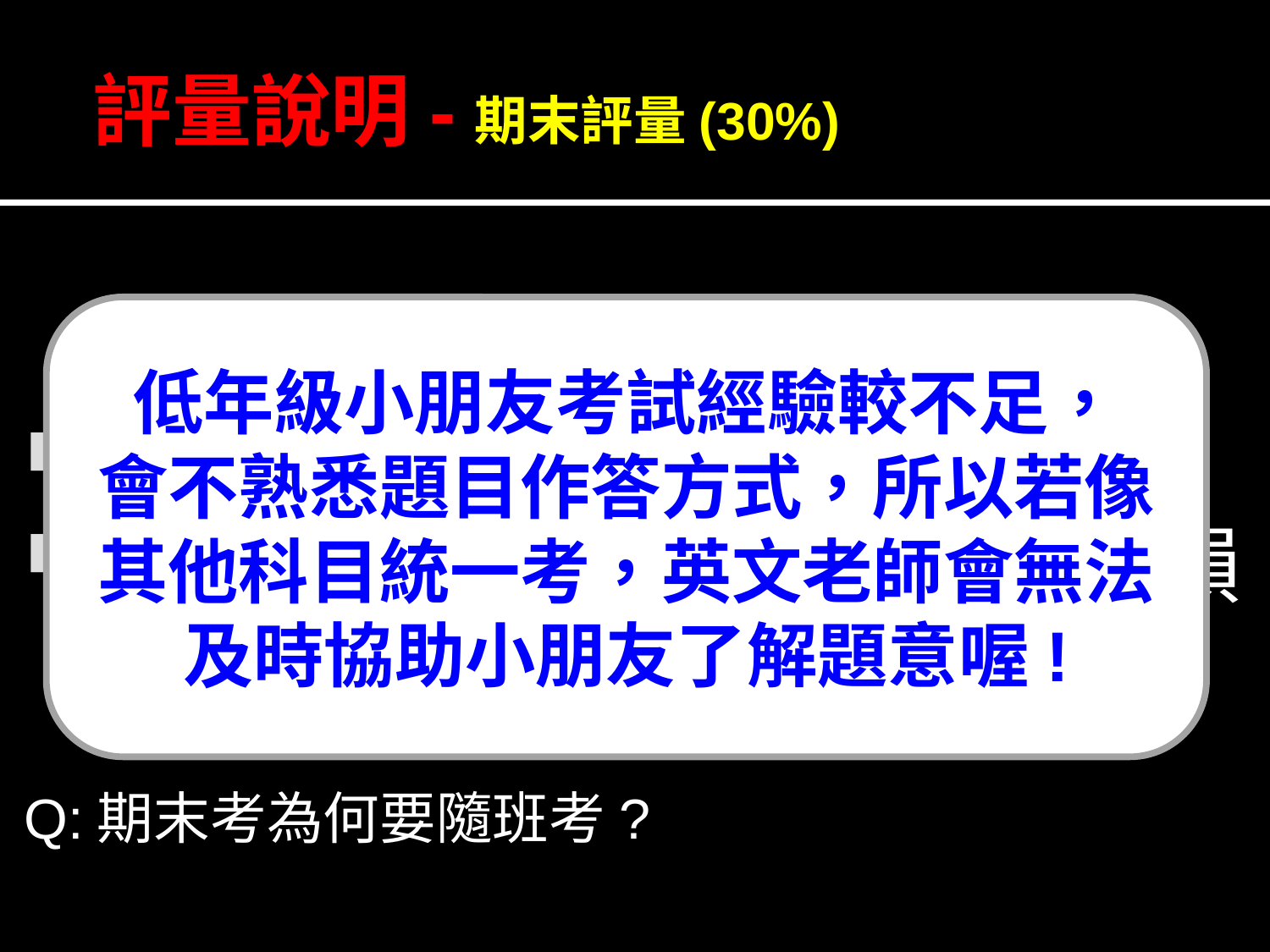

# 評量說明-期末評量(30%)

筆試(含聽力、認讀、書寫)
口試(會話、phonics、歌曲韻文)

Q:期末考為何要隨班考?
低年級小朋友考試經驗較不足，
會不熟悉題目作答方式，所以若像
其他科目統一考，英文老師會無法
及時協助小朋友了解題意喔!